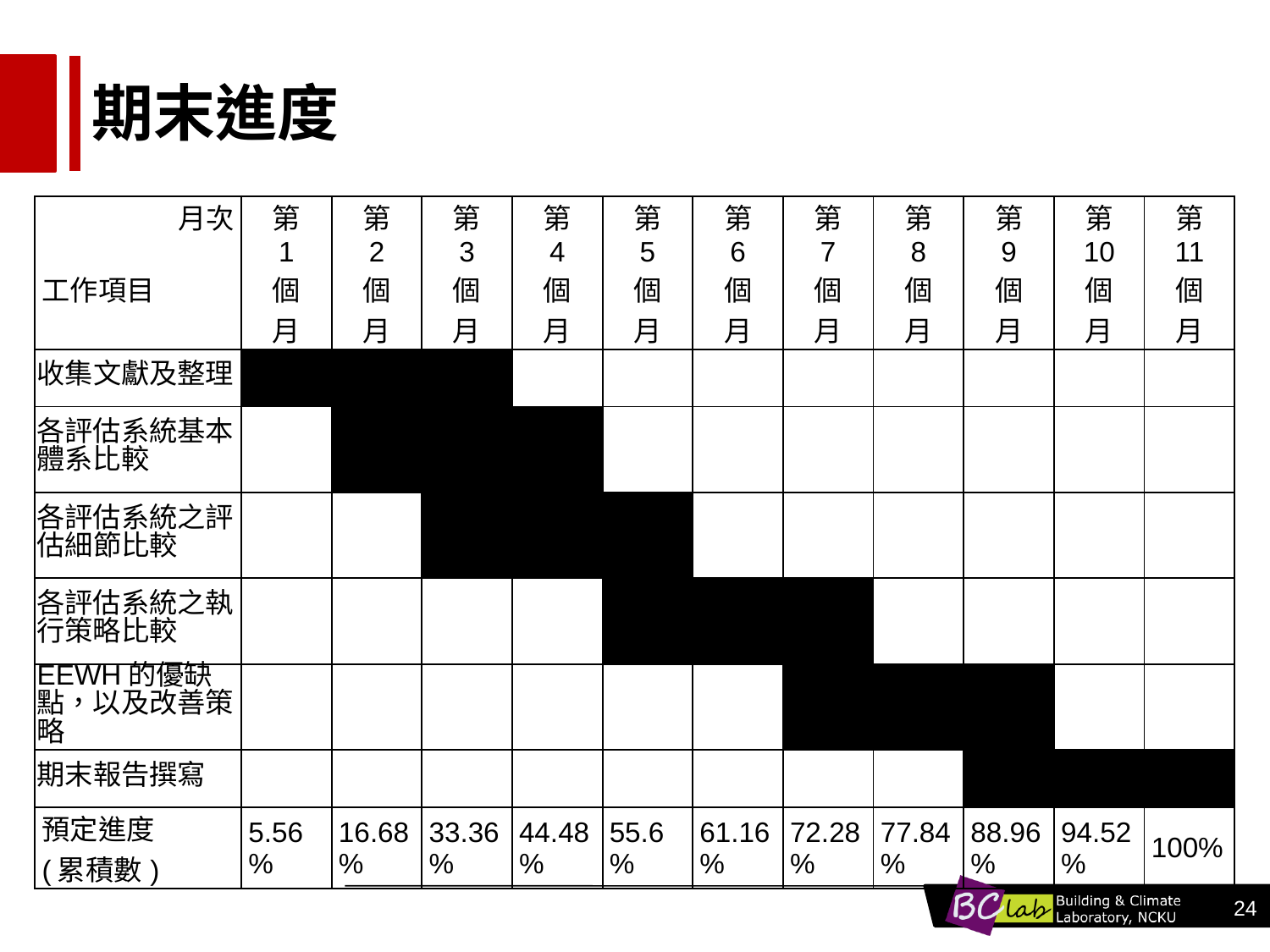

# 期末進度
| 月次   工作項目 | 第 1 個 月 | 第 2 個 月 | 第 3 個 月 | 第 4 個 月 | 第 5 個 月 | 第 6 個 月 | 第 7 個 月 | 第 8 個 月 | 第 9 個 月 | 第 10 個 月 | 第 11 個 月 |
| --- | --- | --- | --- | --- | --- | --- | --- | --- | --- | --- | --- |
| 收集文獻及整理 |  |  |  |  |  |  |  |  |  |  |  |
| 各評估系統基本體系比較 |  |  |  |  |  |  |  |  |  |  |  |
| 各評估系統之評估細節比較 |  |  |  |  |  |  |  |  |  |  |  |
| 各評估系統之執行策略比較 |  |  |  |  |  |  |  |  |  |  |  |
| EEWH的優缺點，以及改善策略 |  |  |  |  |  |  |  |  |  |  |  |
| 期末報告撰寫 |  |  |  |  |  |  |  |  |  |  |  |
| 預定進度 (累積數) | 5.56% | 16.68% | 33.36% | 44.48% | 55.6% | 61.16% | 72.28% | 77.84% | 88.96% | 94.52% | 100% |
24